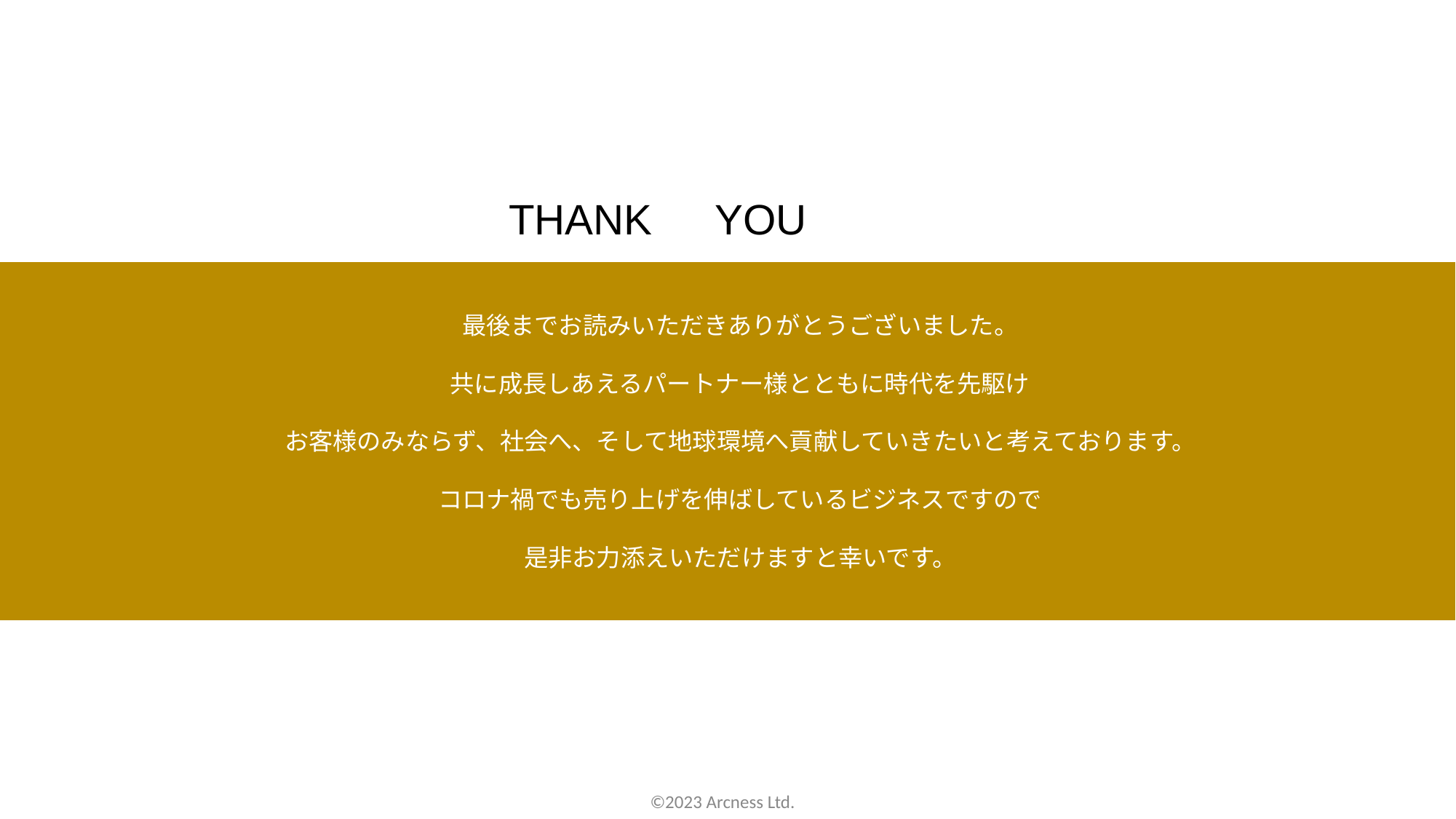

THANK　YOU

最後までお読みいただきありがとうございました。

共に成長しあえるパートナー様とともに時代を先駆け

お客様のみならず、社会へ、そして地球環境へ貢献していきたいと考えております。

コロナ禍でも売り上げを伸ばしているビジネスですので

是非お力添えいただけますと幸いです。

©2023 Arcness Ltd.